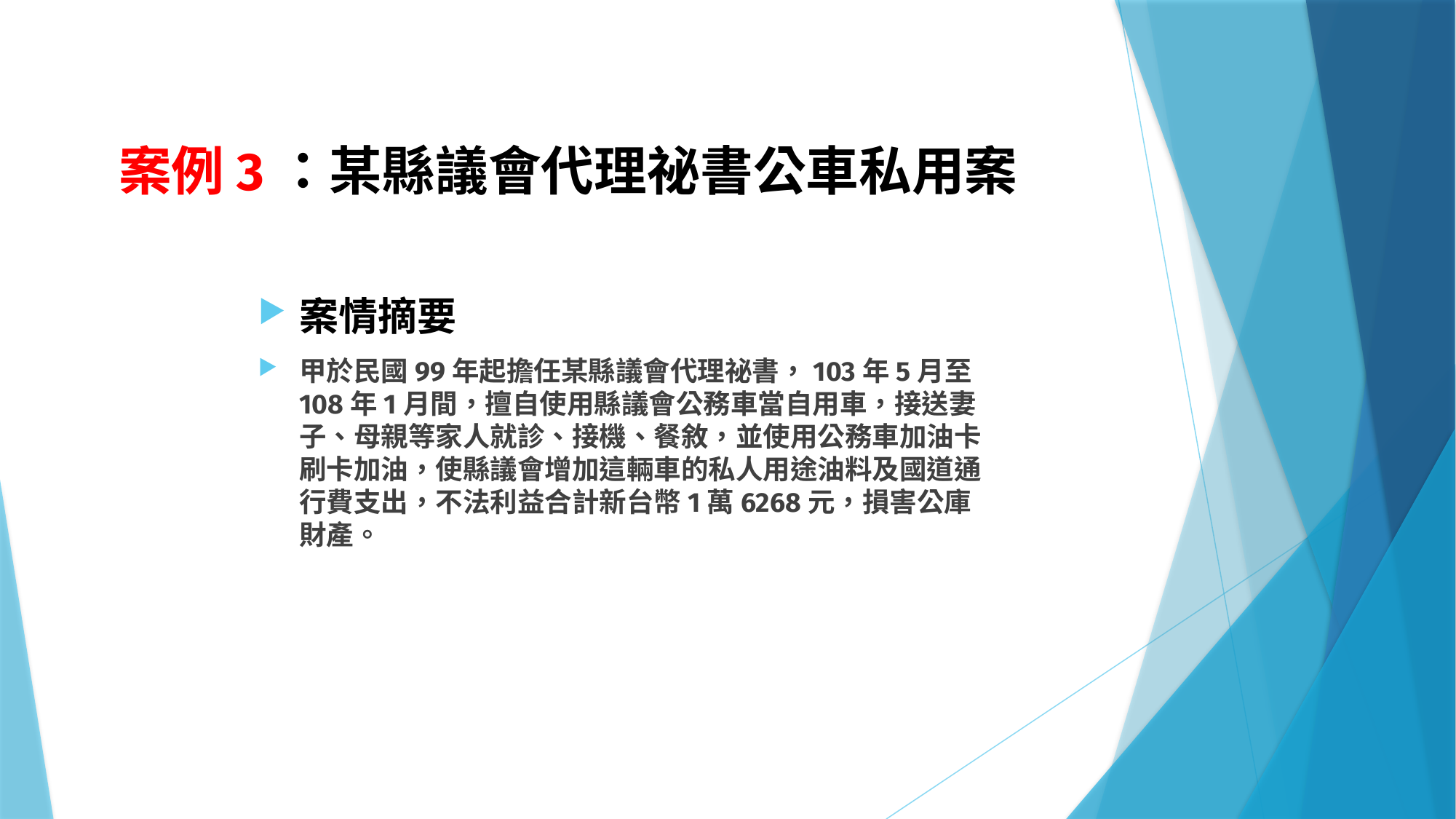

# 案例3：某縣議會代理祕書公車私用案
案情摘要
甲於民國99年起擔任某縣議會代理祕書，103年5月至108年1月間，擅自使用縣議會公務車當自用車，接送妻子、母親等家人就診、接機、餐敘，並使用公務車加油卡刷卡加油，使縣議會增加這輛車的私人用途油料及國道通行費支出，不法利益合計新台幣1萬6268元，損害公庫財產。